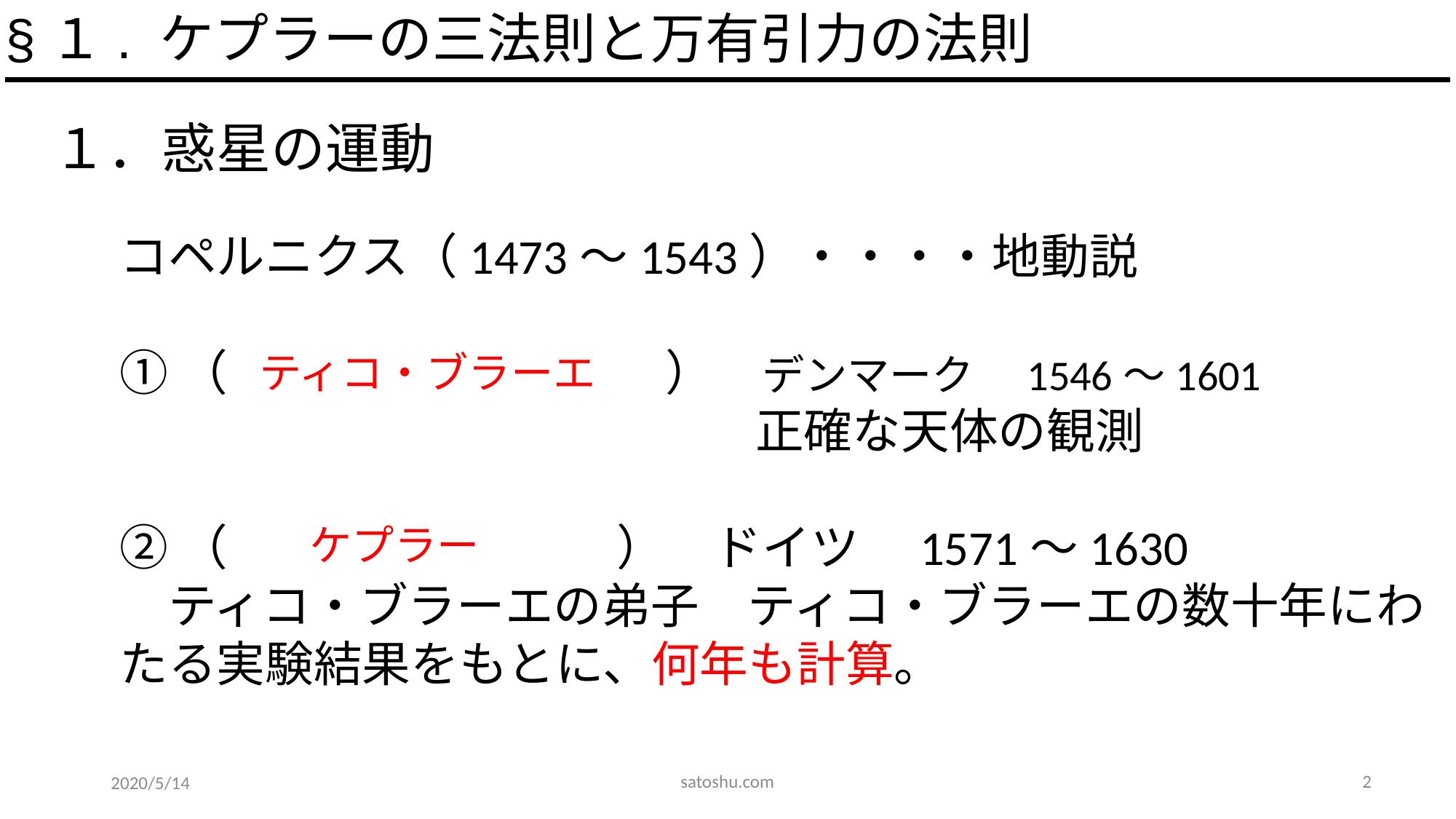

§１. ケプラーの三法則と万有引力の法則
１．惑星の運動
コペルニクス（1473～1543）・・・・地動説

①（　　　　　　　　　）　デンマーク　1546～1601
　　　　　　　　　　　　　　　正確な天体の観測

②（　　　　　　　　）　ドイツ　1571～1630
　ティコ・ブラーエの弟子　ティコ・ブラーエの数十年にわたる実験結果をもとに、何年も計算。
ティコ・ブラーエ
ケプラー
satoshu.com
2
2020/5/14